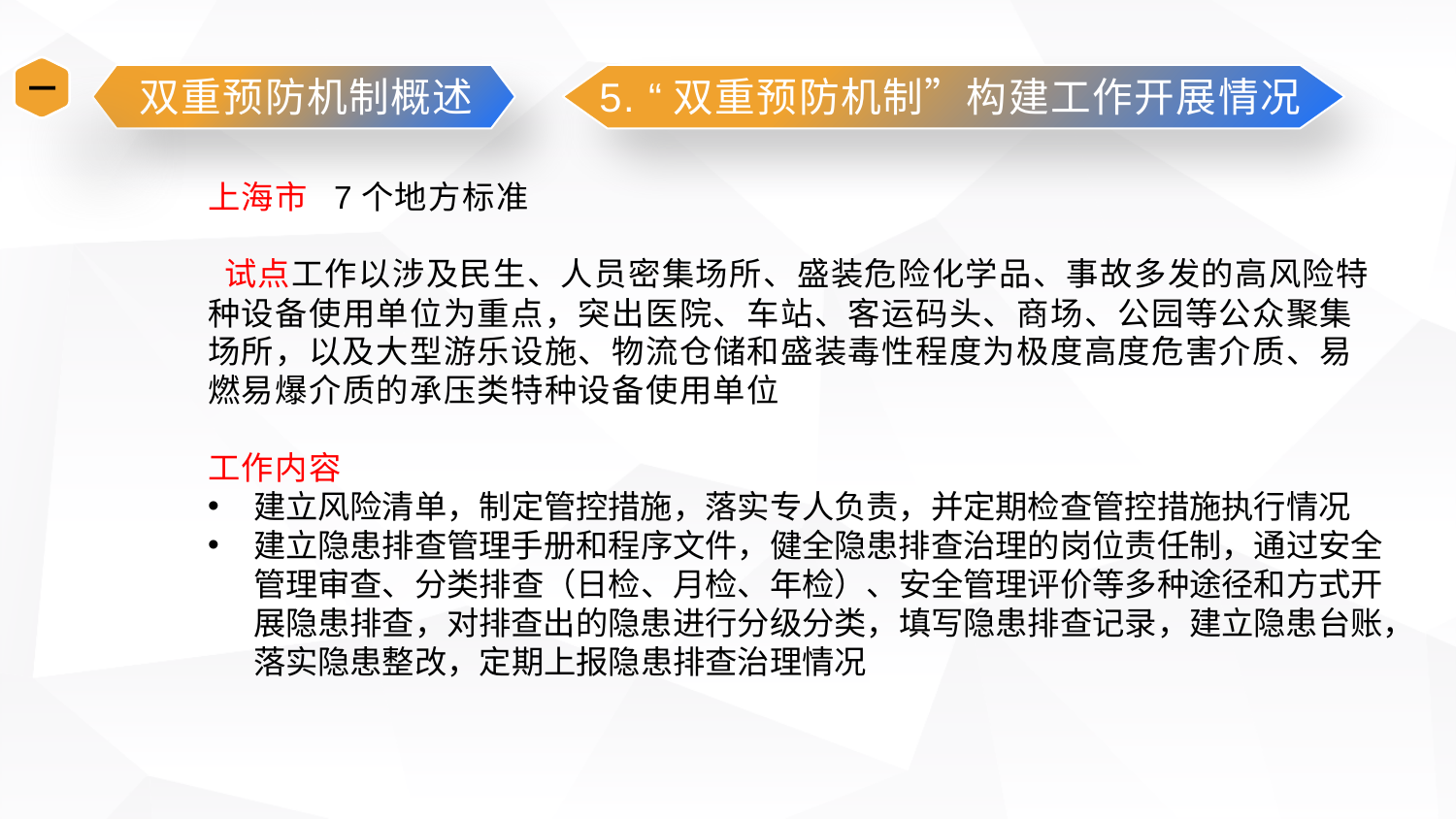

一

双重预防机制概述

5. “双重预防机制”构建工作开展情况

上海市  7个地方标准

 试点工作以涉及民生、人员密集场所、盛装危险化学品、事故多发的高风险特种设备使用单位为重点，突出医院、车站、客运码头、商场、公园等公众聚集场所，以及大型游乐设施、物流仓储和盛装毒性程度为极度高度危害介质、易燃易爆介质的承压类特种设备使用单位

工作内容
建立风险清单，制定管控措施，落实专人负责，并定期检查管控措施执行情况
建立隐患排查管理手册和程序文件，健全隐患排查治理的岗位责任制，通过安全管理审查、分类排查（日检、月检、年检）、安全管理评价等多种途径和方式开展隐患排查，对排查出的隐患进行分级分类，填写隐患排查记录，建立隐患台账，落实隐患整改，定期上报隐患排查治理情况

18